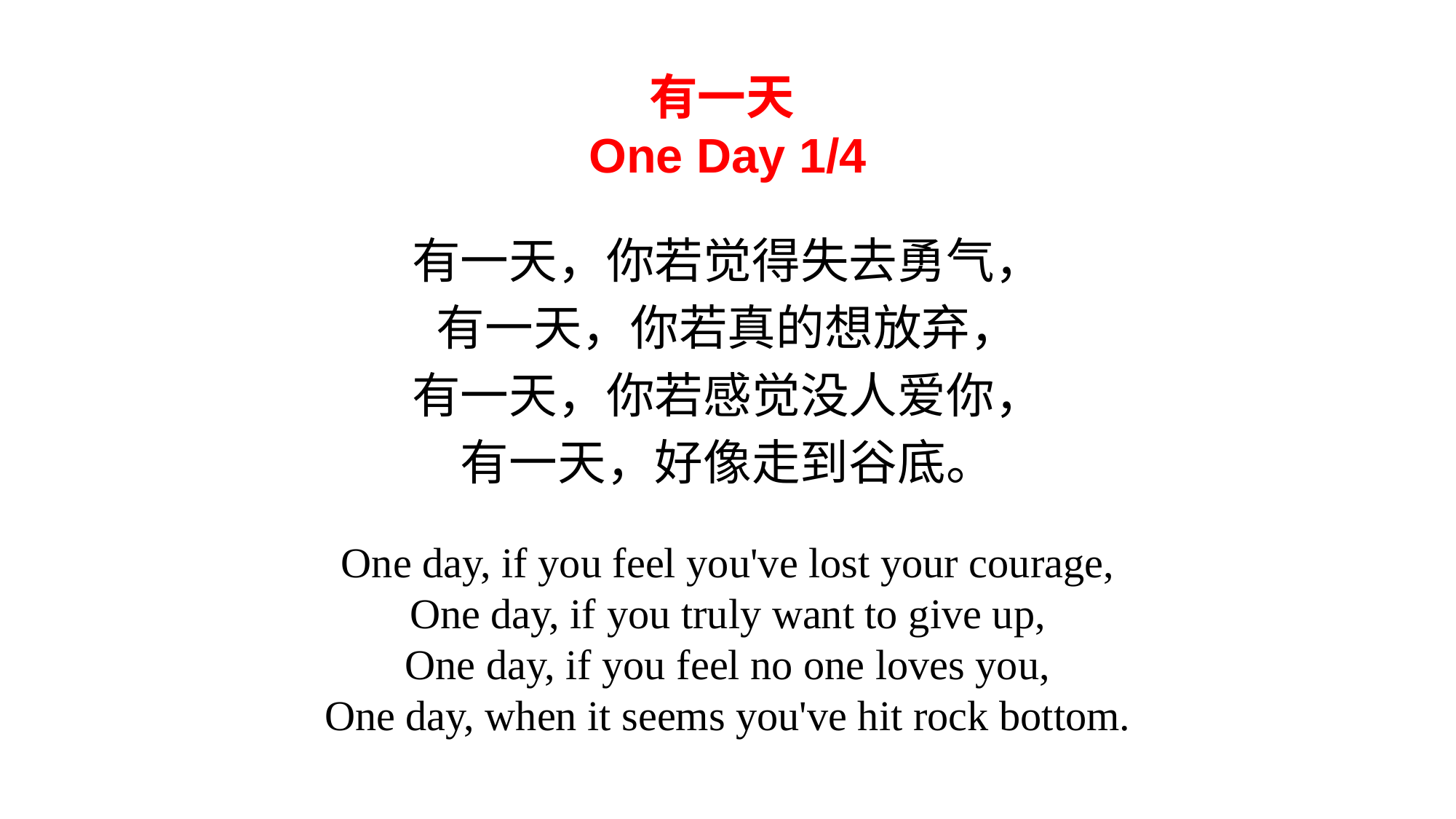

有一天
One Day 1/4
有一天，你若觉得失去勇气，
有一天，你若真的想放弃，
有一天，你若感觉没人爱你，
有一天，好像走到谷底。

One day, if you feel you've lost your courage,
One day, if you truly want to give up,
One day, if you feel no one loves you,
One day, when it seems you've hit rock bottom.